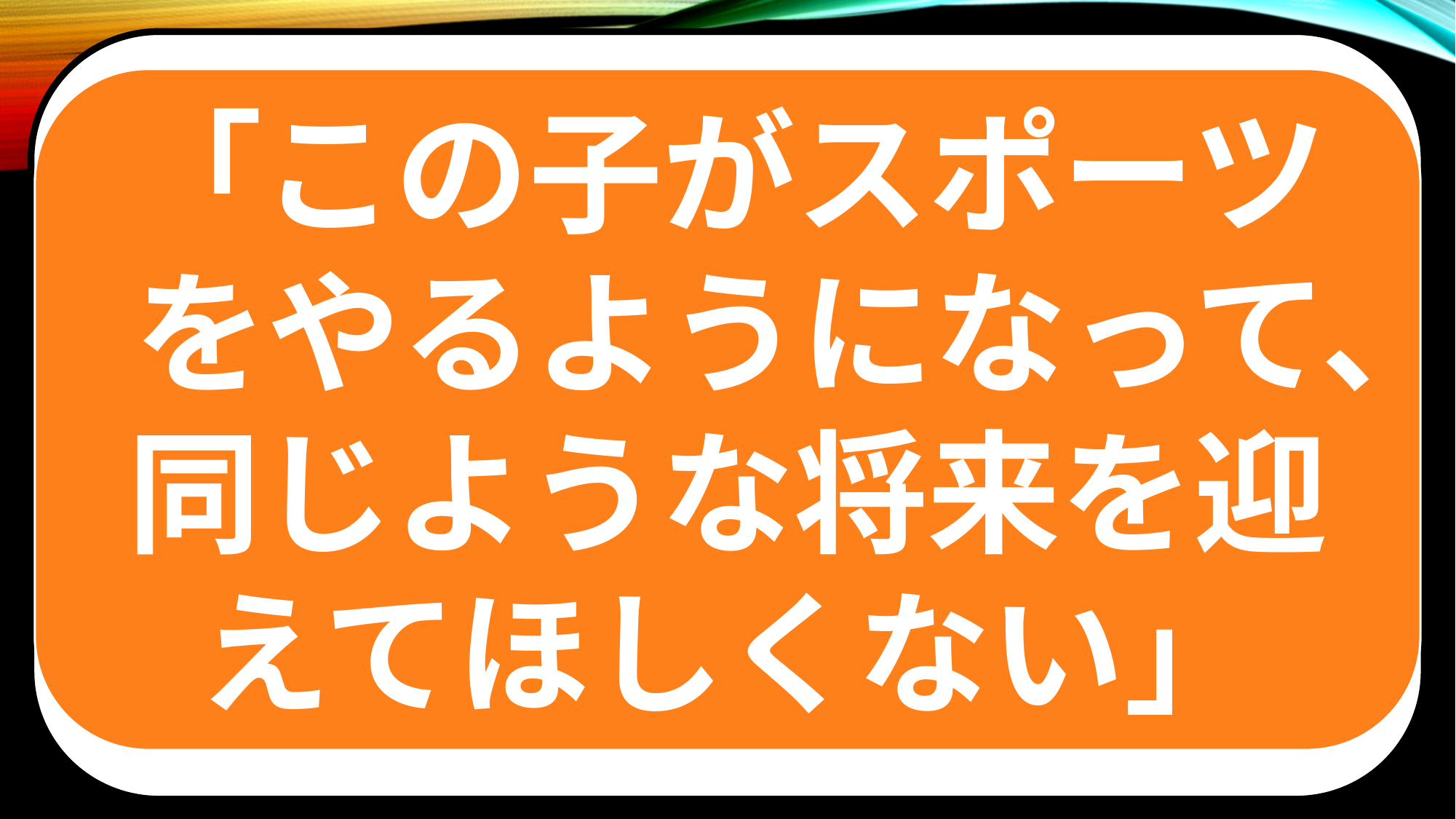

ユリア・ステバノワ選手ら夫妻が
ロシアの国家ぐるみのドーピングを告白するインタビューの画像
「この子がスポーツをやるようになって、
同じような将来を迎えてほしくない」
#